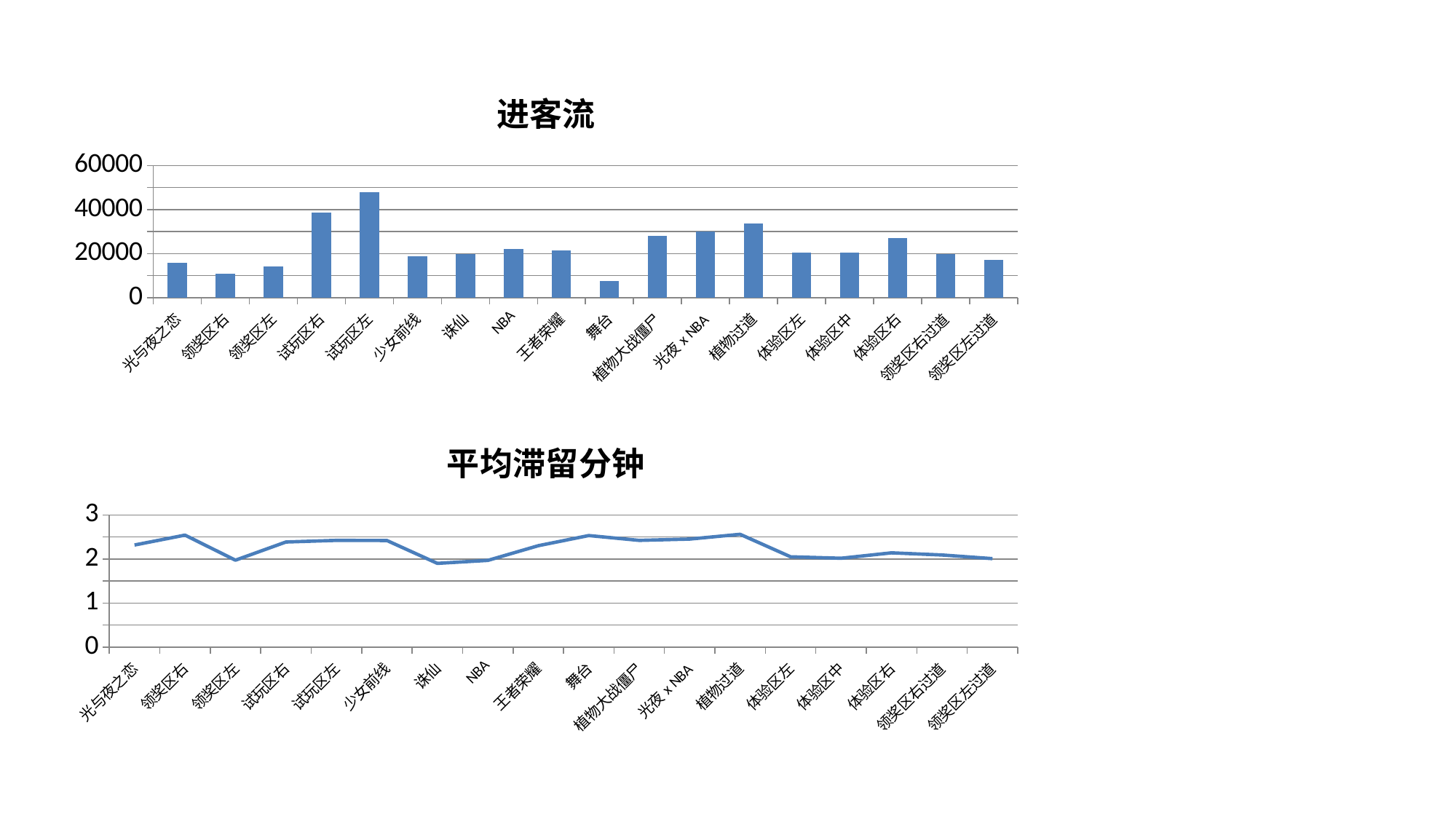

### Chart: 进客流

| Category | 进客流 |
|---|---|
| 光与夜之恋 | 15858.0 |
| 领奖区右 | 10894.0 |
| 领奖区左 | 14195.0 |
| 试玩区右 | 38627.0 |
| 试玩区左 | 47774.0 |
| 少女前线 | 18948.0 |
| 诛仙 | 19701.0 |
| NBA | 22225.0 |
| 王者荣耀 | 21342.0 |
| 舞台 | 7729.0 |
| 植物大战僵尸 | 28017.0 |
| 光夜x NBA | 30009.0 |
| 植物过道 | 33605.0 |
| 体验区左 | 20615.0 |
| 体验区中 | 20562.0 |
| 体验区右 | 27068.0 |
| 领奖区右过道 | 19681.0 |
| 领奖区左过道 | 17100.0 |

### Chart: 平均滞留分钟

| Category | 平均滞留分钟 |
|---|---|
| 光与夜之恋 | 2.31839511 |
| 领奖区右 | 2.54264446 |
| 领奖区左 | 1.97393087 |
| 试玩区右 | 2.38655494 |
| 试玩区左 | 2.42367788 |
| 少女前线 | 2.42105239 |
| 诛仙 | 1.90241366 |
| NBA | 1.96934524 |
| 王者荣耀 | 2.30309133 |
| 舞台 | 2.53306559 |
| 植物大战僵尸 | 2.42344902 |
| 光夜x NBA | 2.4530147 |
| 植物过道 | 2.56107553 |
| 体验区左 | 2.05169932 |
| 体验区中 | 2.01760208 |
| 体验区右 | 2.14053584 |
| 领奖区右过道 | 2.09207599 |
| 领奖区左过道 | 2.00914394 |